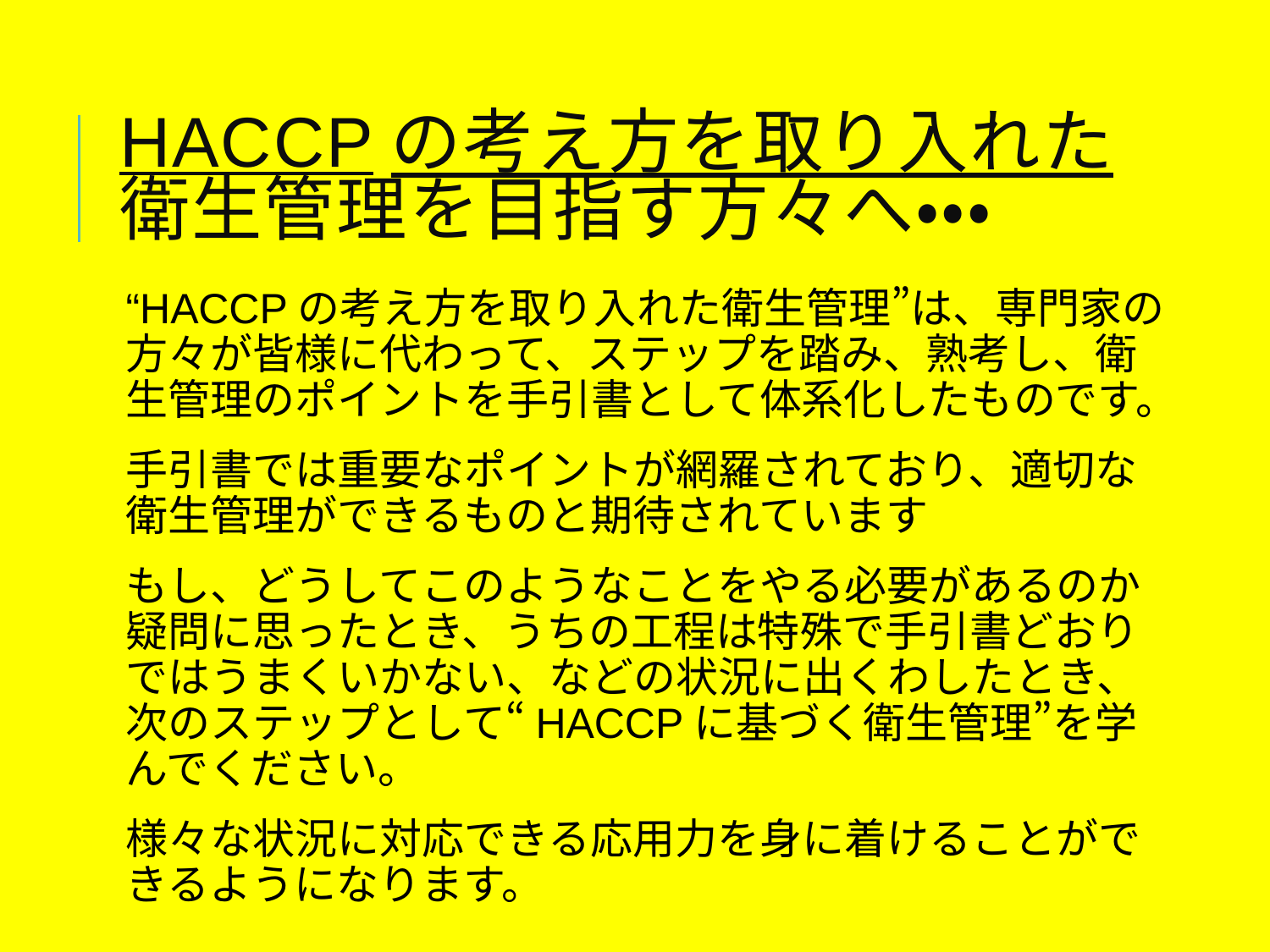

# HACCPの考え方を取り入れた　衛生管理を目指す方々へ・・・
“HACCPの考え方を取り入れた衛生管理”は、専門家の方々が皆様に代わって、ステップを踏み、熟考し、衛生管理のポイントを手引書として体系化したものです。
手引書では重要なポイントが網羅されており、適切な衛生管理ができるものと期待されています
もし、どうしてこのようなことをやる必要があるのか疑問に思ったとき、うちの工程は特殊で手引書どおりではうまくいかない、などの状況に出くわしたとき、次のステップとして“HACCPに基づく衛生管理”を学んでください。
様々な状況に対応できる応用力を身に着けることができるようになります。